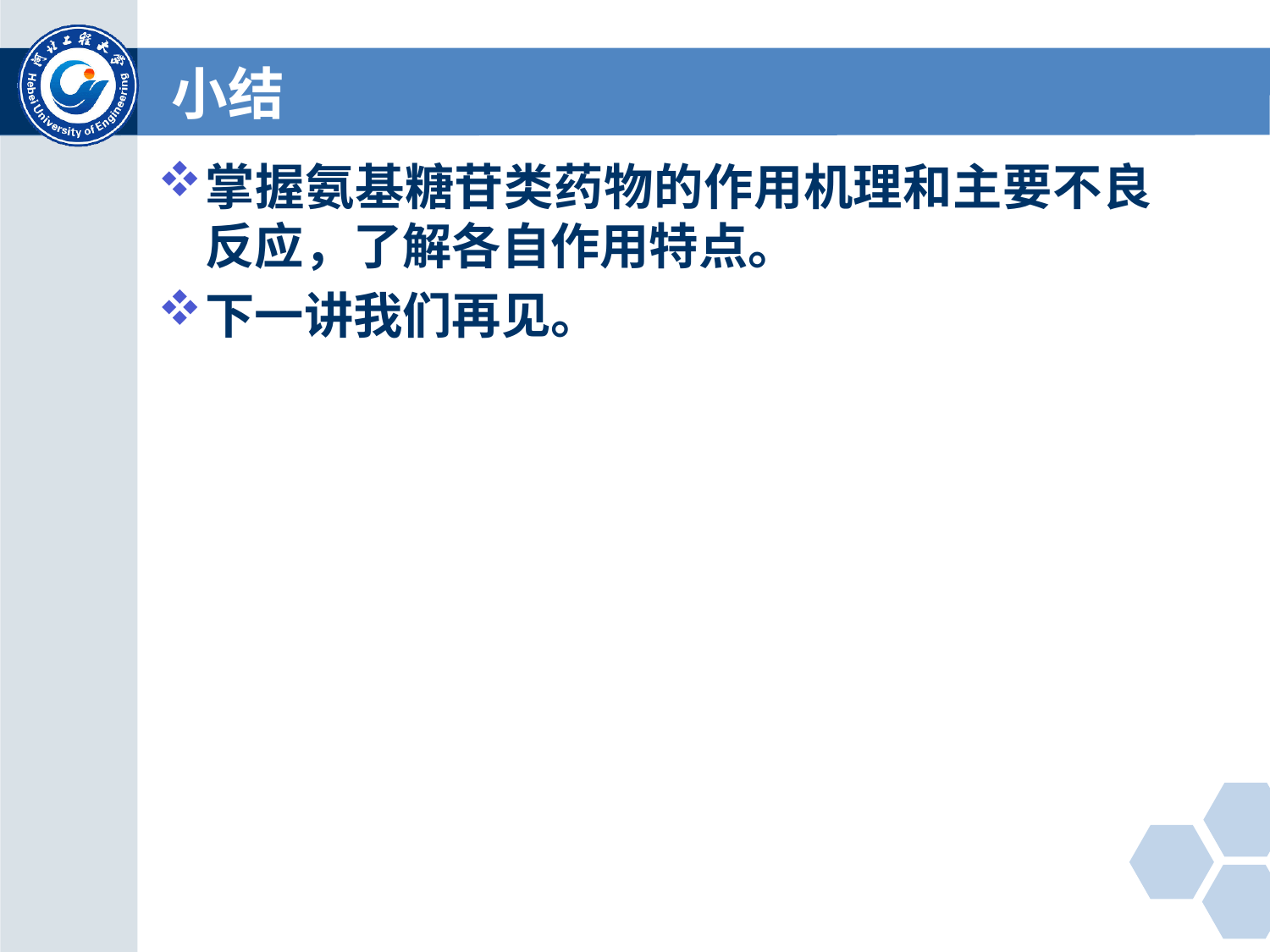

# 小结
掌握氨基糖苷类药物的作用机理和主要不良反应，了解各自作用特点。
下一讲我们再见。